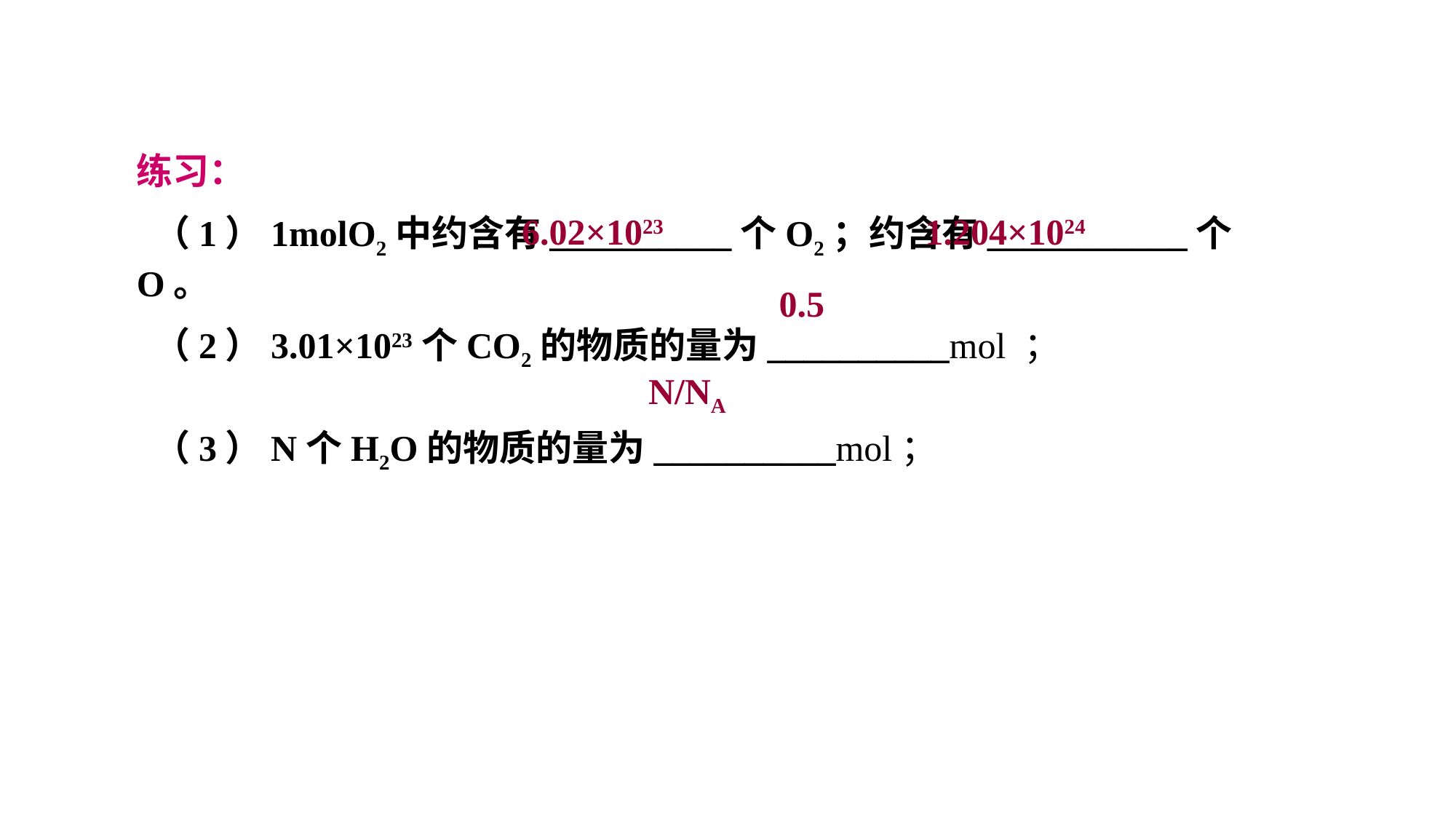

练习：
 （1）1molO2中约含有__________个O2；约含有___________个O。
 （2）3.01×1023个CO2的物质的量为__________mol ；

 （3）N个H2O的物质的量为__________mol；

6.02×1023
1.204×1024
0.5
N/NA